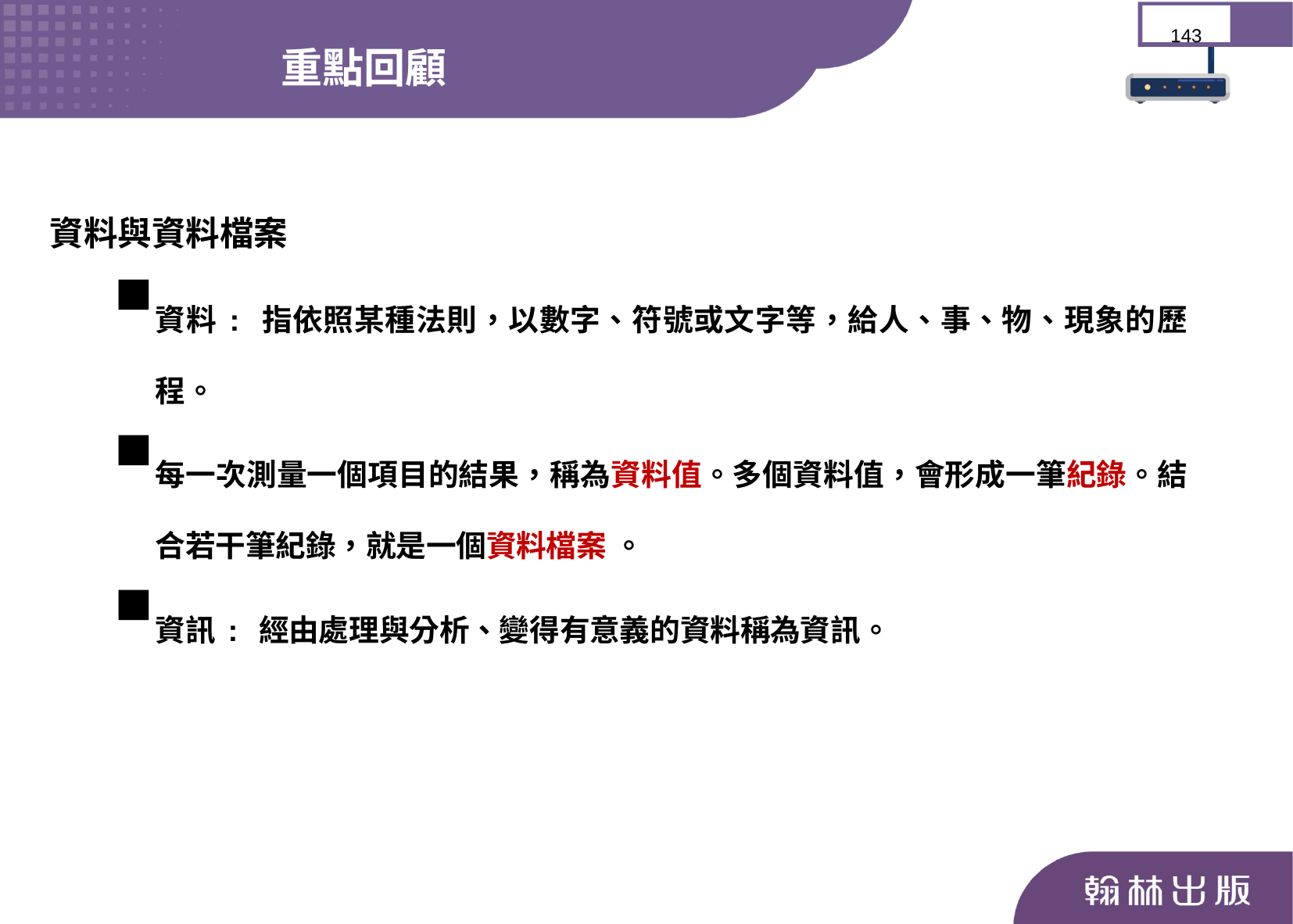

重點回顧

143
資料與資料檔案
資料: 指依照某種法則，以數字、符號或文字等，給人、事、物、現象的歷程。
每一次測量一個項目的結果，稱為資料值。多個資料值，會形成一筆紀錄。結合若干筆紀錄，就是一個資料檔案 。
資訊: 經由處理與分析、變得有意義的資料稱為資訊。